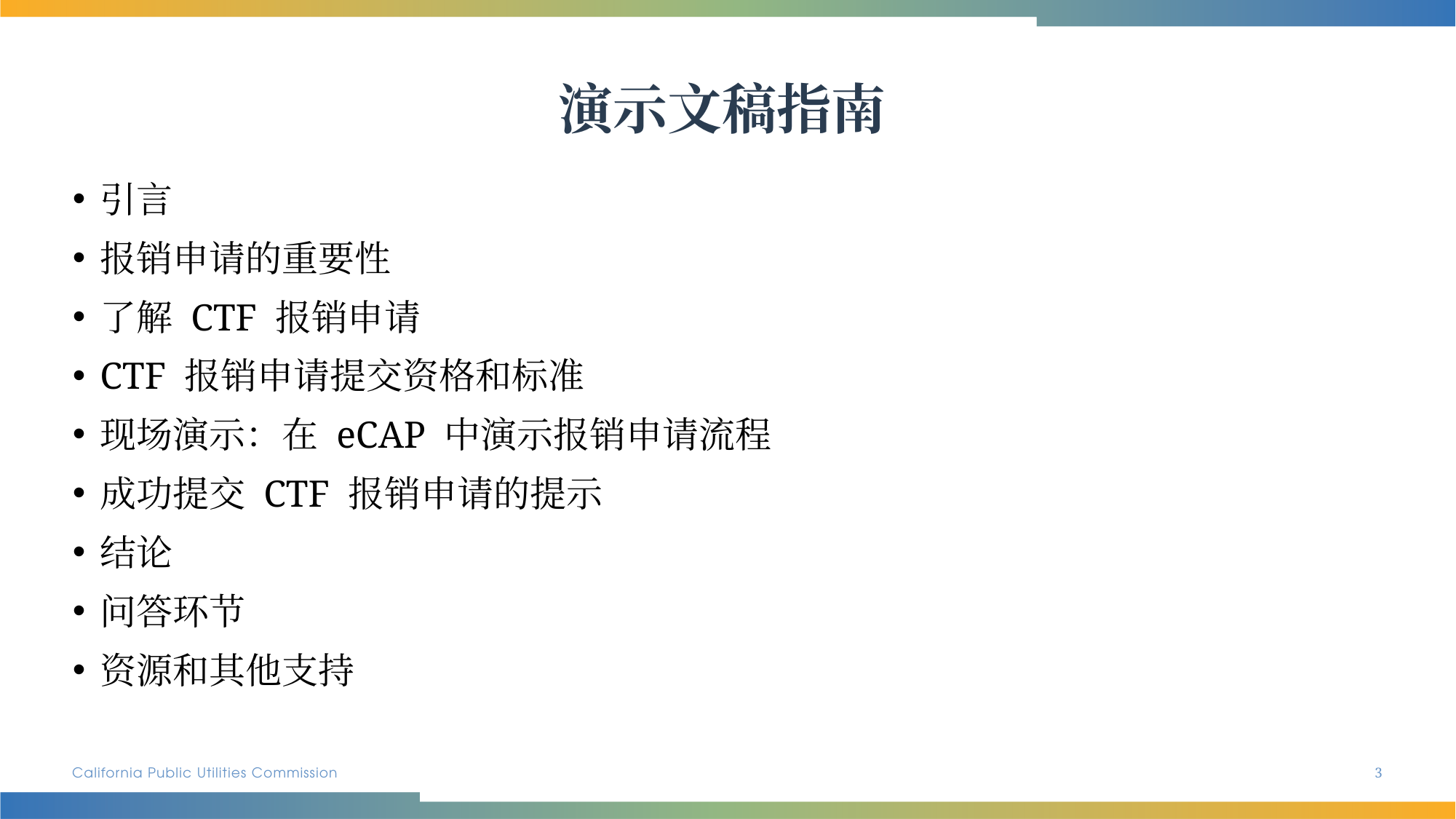

# 演示文稿指南
引言
报销申请的重要性
了解 CTF 报销申请
CTF 报销申请提交资格和标准
现场演示：在 eCAP 中演示报销申请流程
成功提交 CTF 报销申请的提示
结论
问答环节
资源和其他支持

3